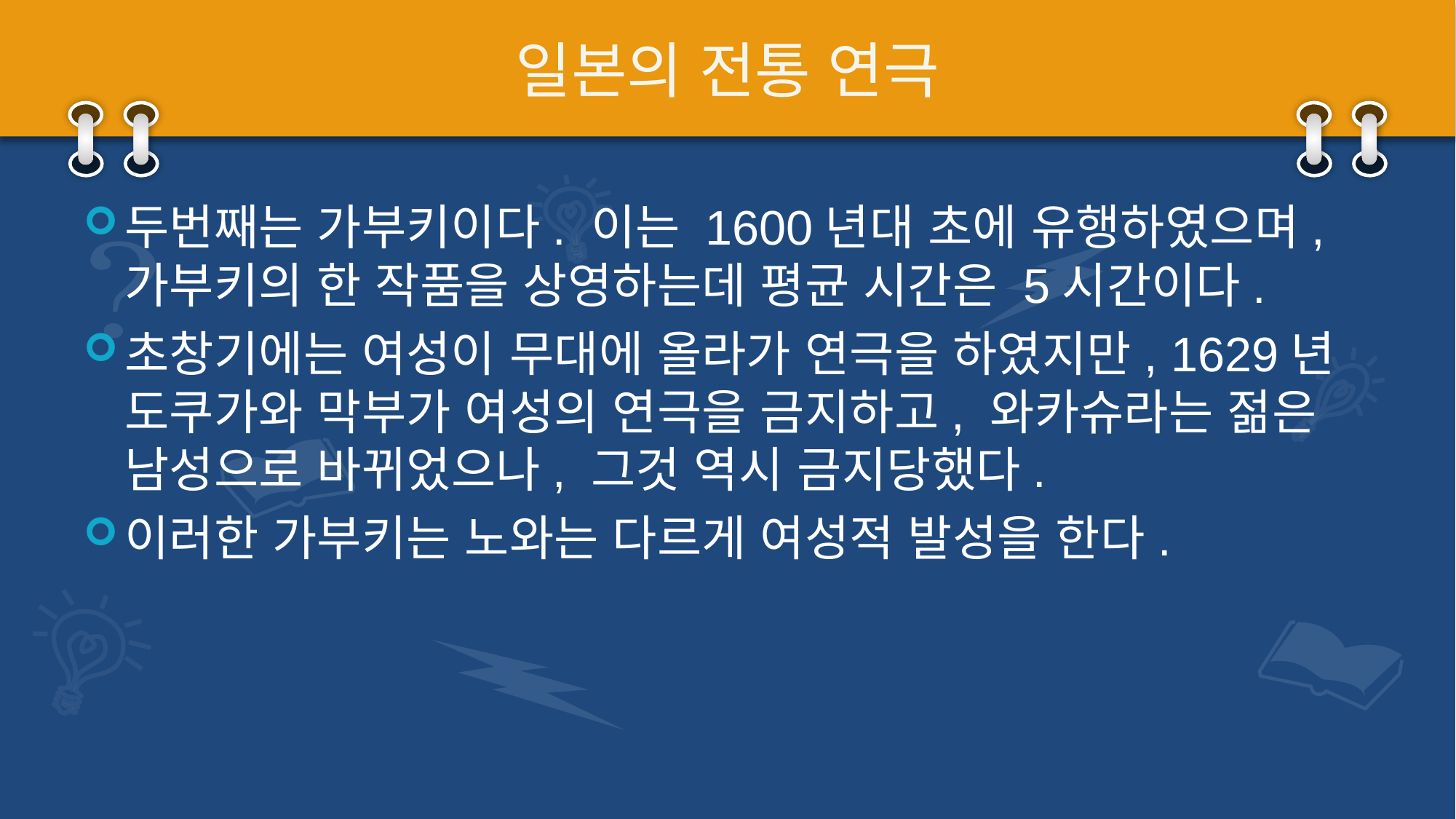

# 일본의 전통 연극
두번째는 가부키이다. 이는 1600년대 초에 유행하였으며, 가부키의 한 작품을 상영하는데 평균 시간은 5시간이다.
초창기에는 여성이 무대에 올라가 연극을 하였지만, 1629년 도쿠가와 막부가 여성의 연극을 금지하고, 와카슈라는 젊은 남성으로 바뀌었으나, 그것 역시 금지당했다.
이러한 가부키는 노와는 다르게 여성적 발성을 한다.